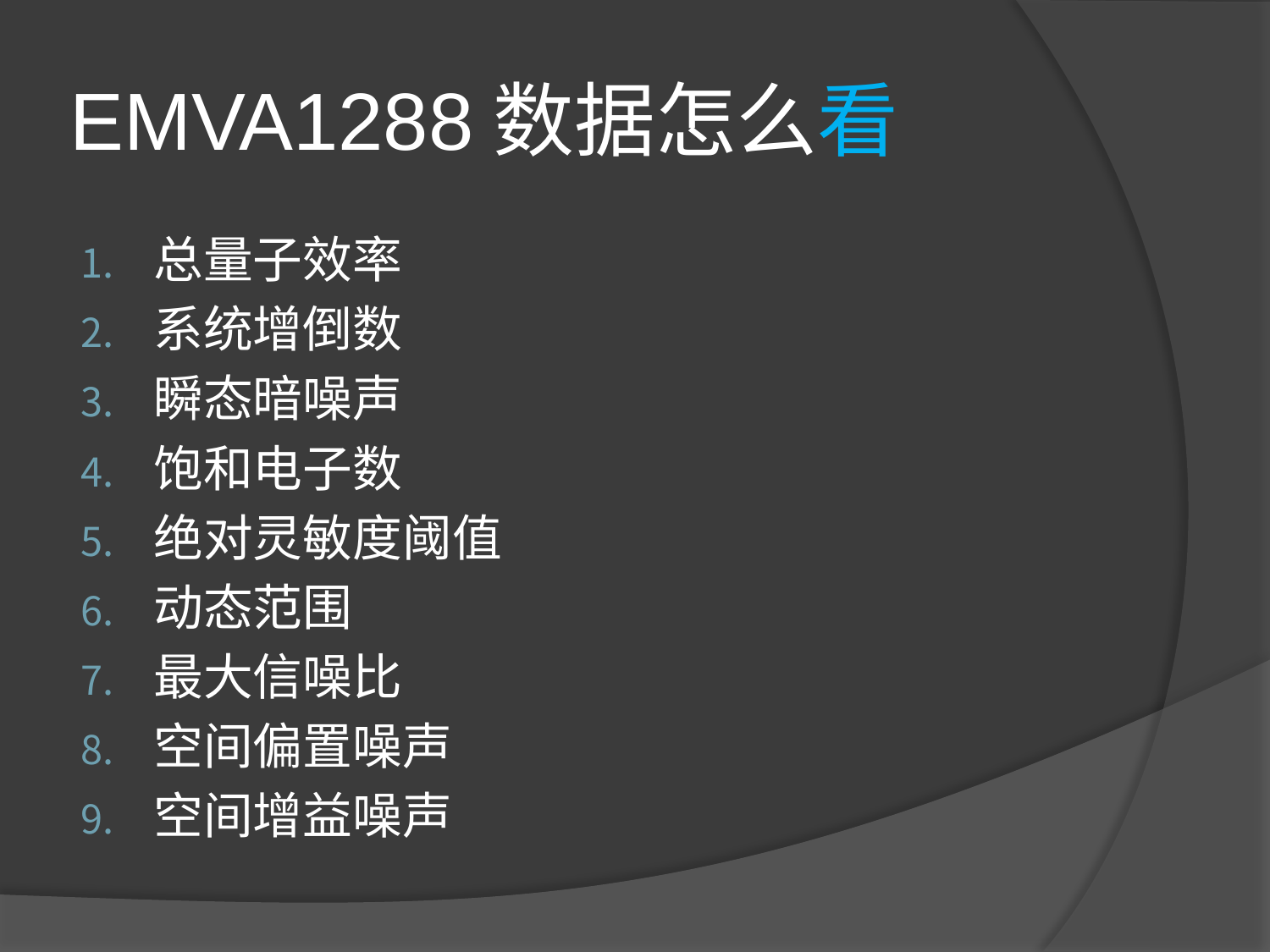

# EMVA1288数据怎么看
总量子效率
系统增倒数
瞬态暗噪声
饱和电子数
绝对灵敏度阈值
动态范围
最大信噪比
空间偏置噪声
空间增益噪声